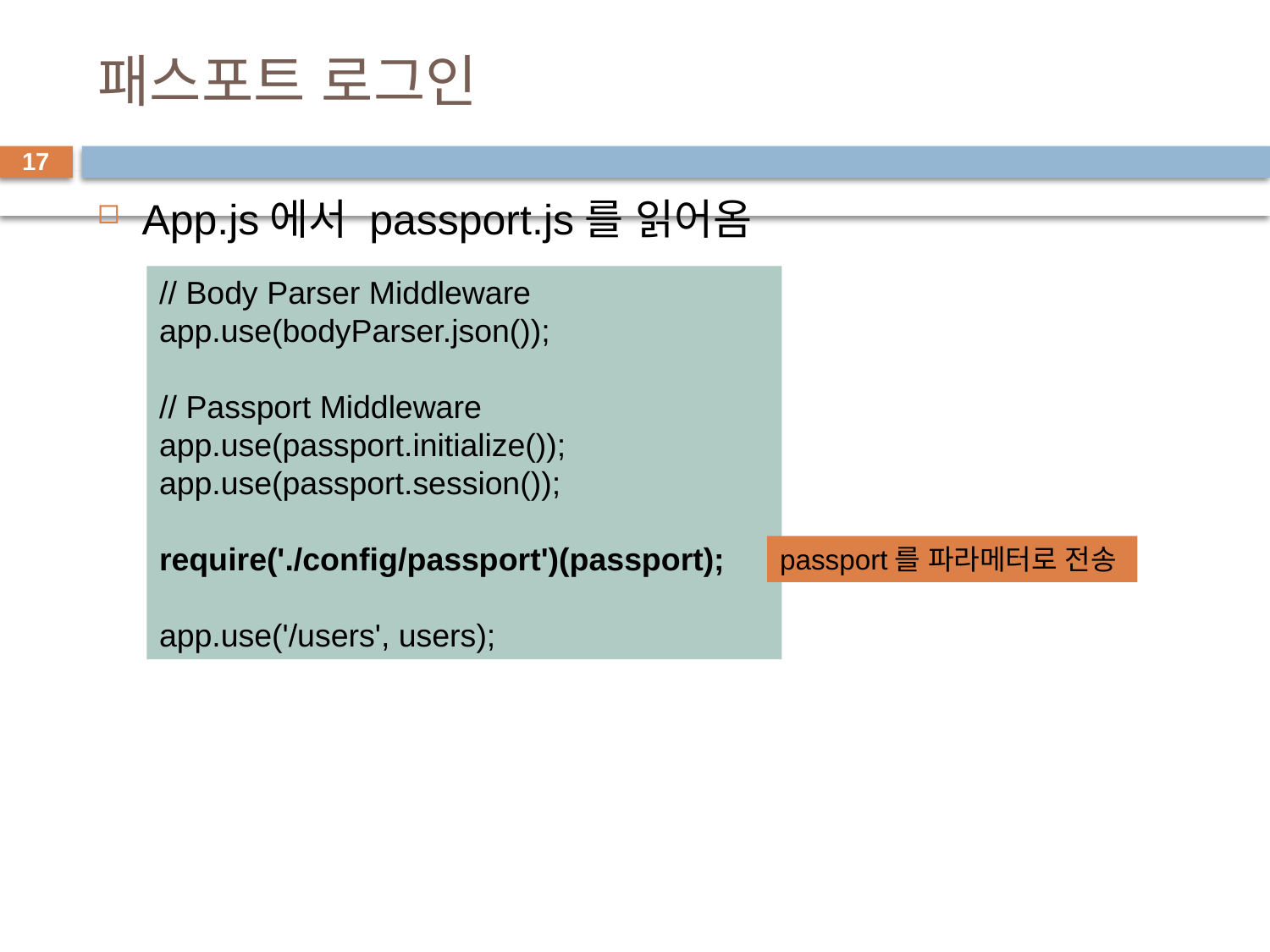

# 패스포트 로그인
17
App.js에서 passport.js를 읽어옴
// Body Parser Middleware
app.use(bodyParser.json());

// Passport Middleware
app.use(passport.initialize());
app.use(passport.session());

require('./config/passport')(passport);

app.use('/users', users);
passport를 파라메터로 전송